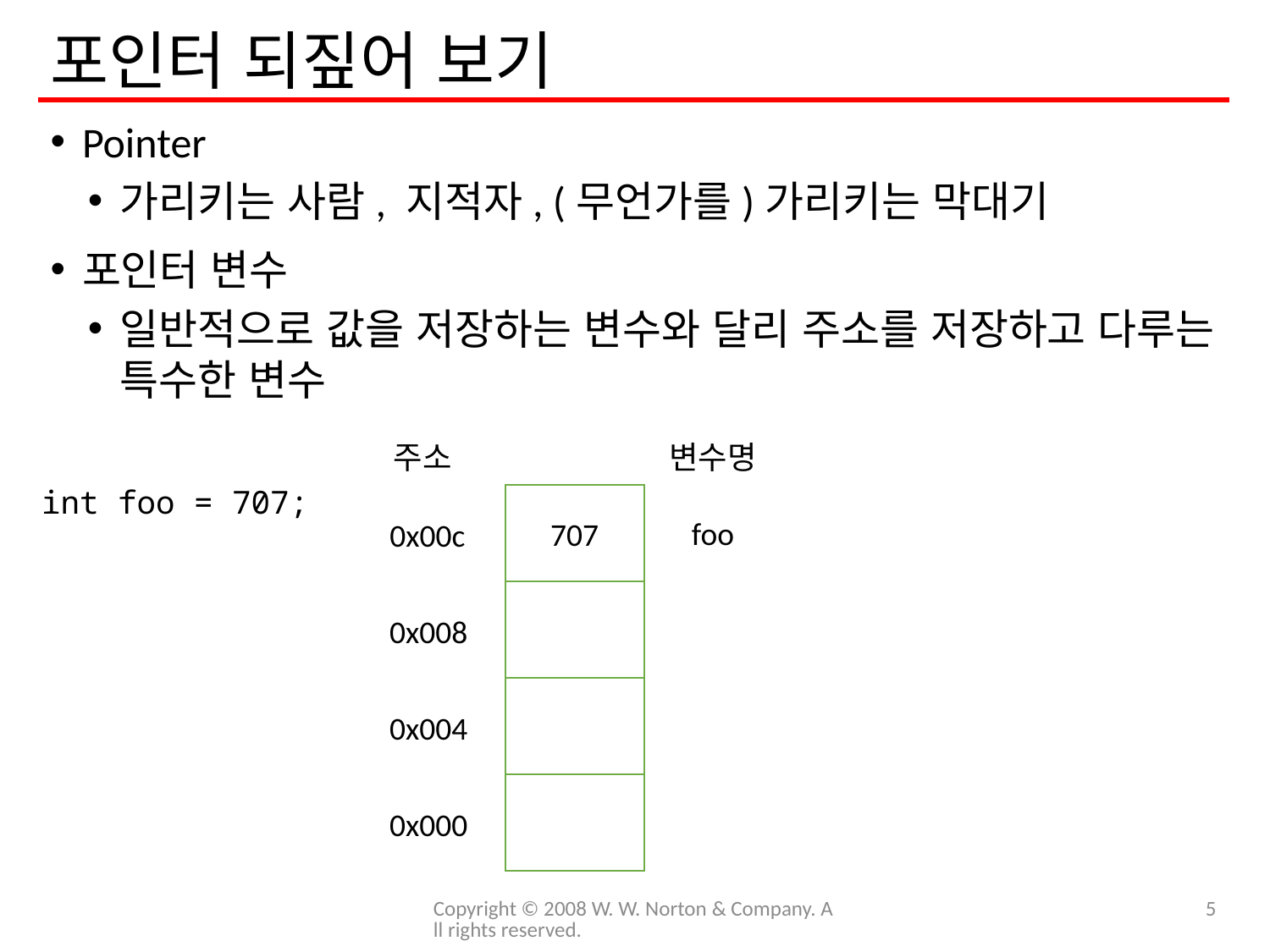

# 포인터 되짚어 보기
Pointer
가리키는 사람, 지적자, (무언가를)가리키는 막대기
포인터 변수
일반적으로 값을 저장하는 변수와 달리 주소를 저장하고 다루는 특수한 변수

주소
변수명
707
0x00c

0x008

0x004

0x000
int foo = 707;
foo
Copyright © 2008 W. W. Norton & Company. All rights reserved.
5